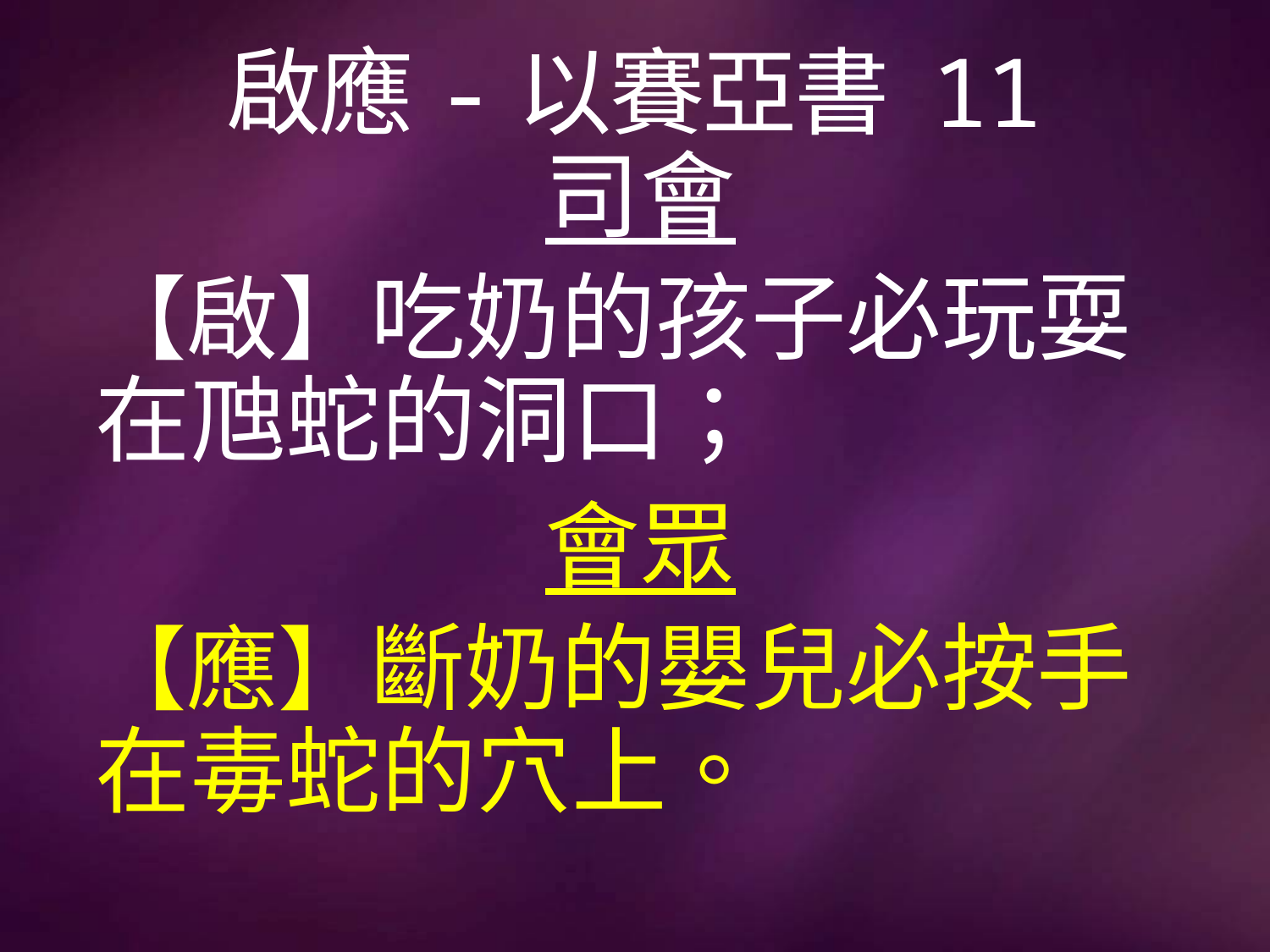

# 啟應-以賽亞書 11
司會
【啟】吃奶的孩子必玩耍在虺蛇的洞口；

會眾
【應】斷奶的嬰兒必按手在毒蛇的穴上。